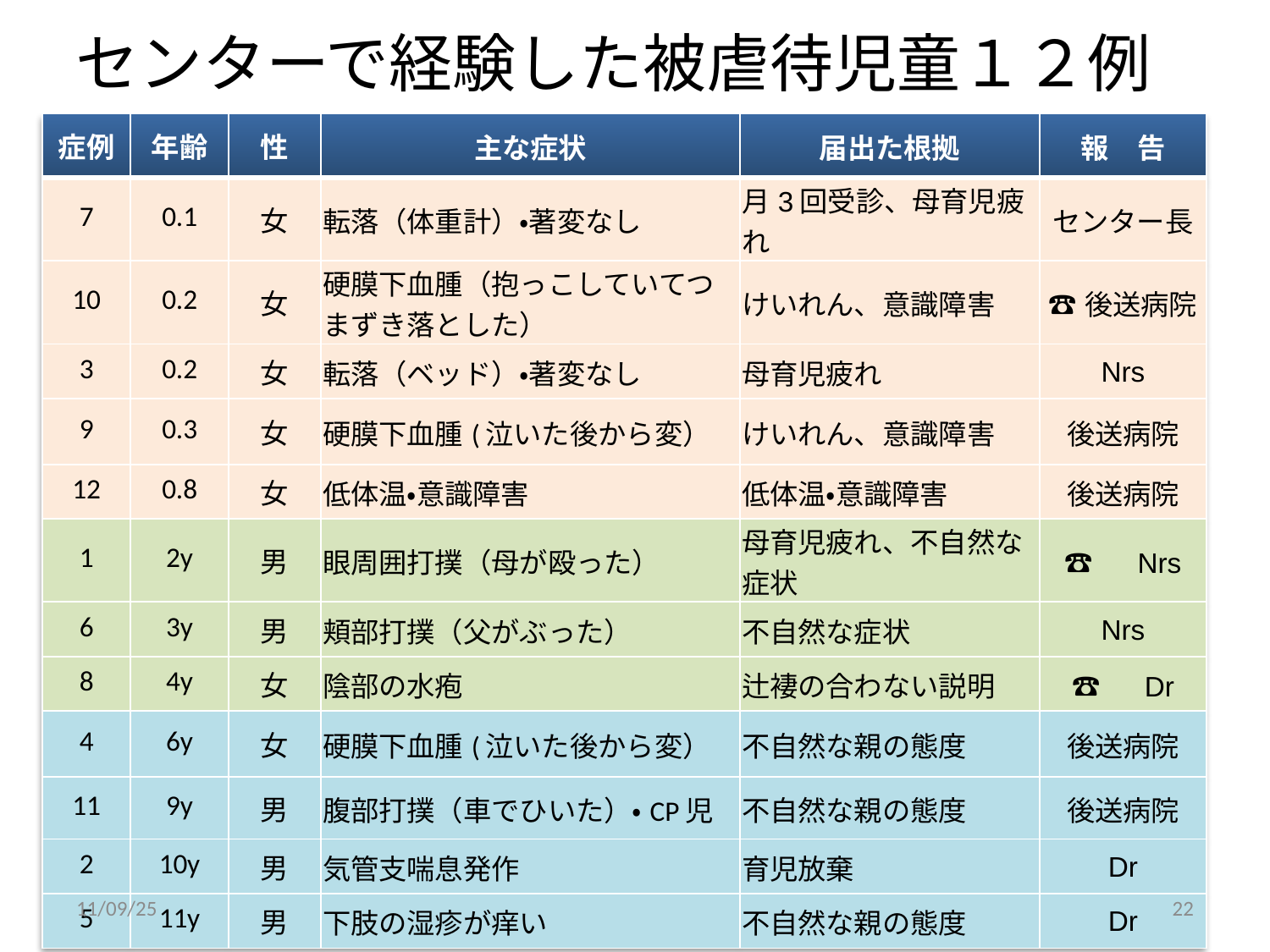

# センターで経験した被虐待児童１２例
| 症例 | 年齢 | 性 | 主な症状 | 届出た根拠 | 報　告 |
| --- | --- | --- | --- | --- | --- |
| 7 | 0.1 | 女 | 転落（体重計）・著変なし | 月3回受診、母育児疲れ | センター長 |
| 10 | 0.2 | 女 | 硬膜下血腫（抱っこしていてつまずき落とした） | けいれん、意識障害 | ☎後送病院 |
| 3 | 0.2 | 女 | 転落（ベッド）・著変なし | 母育児疲れ | Nrs |
| 9 | 0.3 | 女 | 硬膜下血腫(泣いた後から変） | けいれん、意識障害 | 後送病院 |
| 12 | 0.8 | 女 | 低体温・意識障害 | 低体温・意識障害 | 後送病院 |
| 1 | 2y | 男 | 眼周囲打撲（母が殴った） | 母育児疲れ、不自然な症状 | ☎　Nrs |
| 6 | 3y | 男 | 頬部打撲（父がぶった） | 不自然な症状 | Nrs |
| 8 | 4y | 女 | 陰部の水疱 | 辻褄の合わない説明 | ☎　Dr |
| 4 | 6y | 女 | 硬膜下血腫(泣いた後から変） | 不自然な親の態度 | 後送病院 |
| 11 | 9y | 男 | 腹部打撲（車でひいた）・CP児 | 不自然な親の態度 | 後送病院 |
| 2 | 10y | 男 | 気管支喘息発作 | 育児放棄 | Dr |
| 5 | 11y | 男 | 下肢の湿疹が痒い | 不自然な親の態度 | Dr |
11/09/25
22